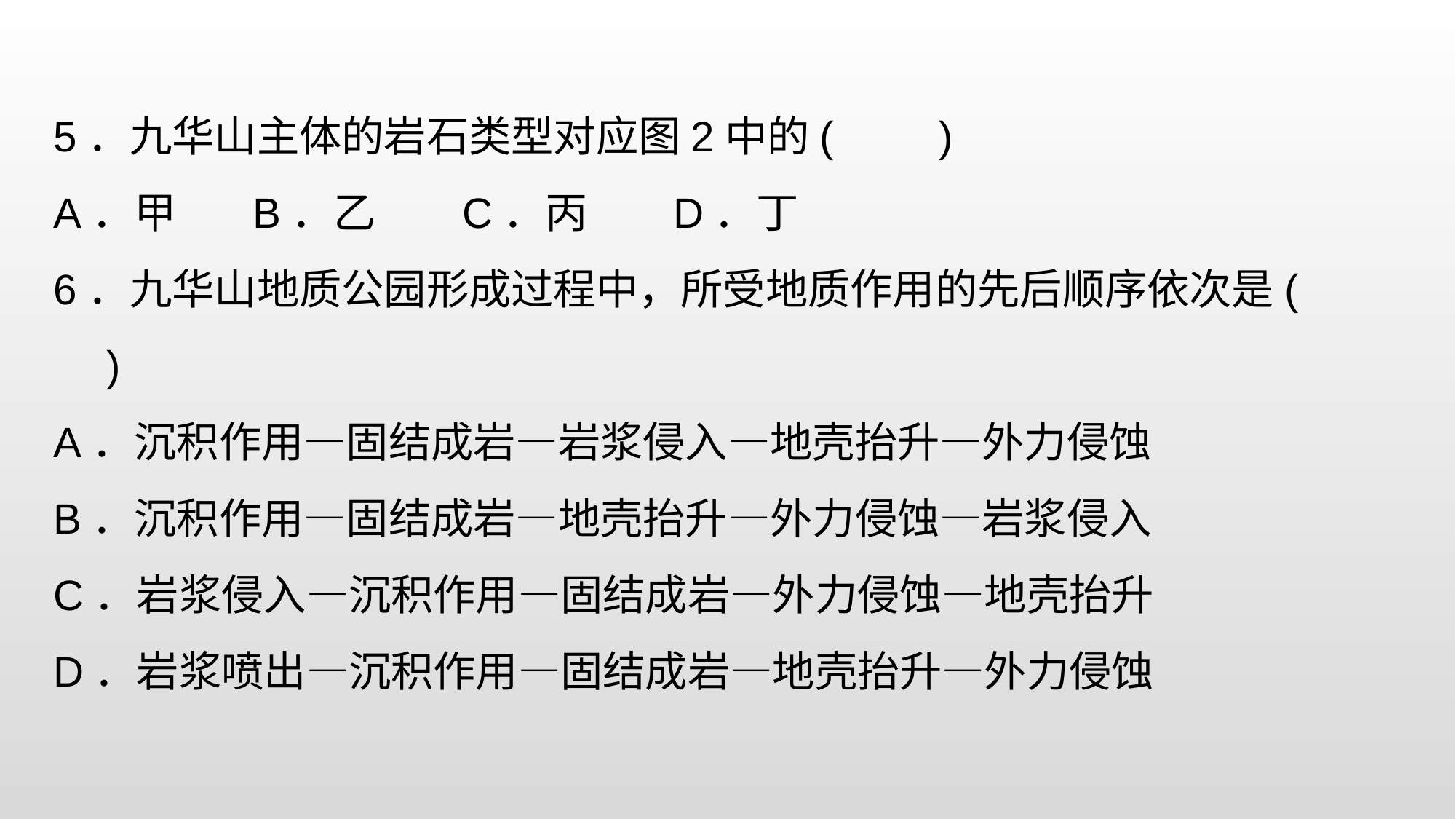

5．九华山主体的岩石类型对应图2中的(　　)
A．甲       B．乙        C．丙        D．丁
6．九华山地质公园形成过程中，所受地质作用的先后顺序依次是(　　)
A．沉积作用—固结成岩—岩浆侵入—地壳抬升—外力侵蚀
B．沉积作用—固结成岩—地壳抬升—外力侵蚀—岩浆侵入
C．岩浆侵入—沉积作用—固结成岩—外力侵蚀—地壳抬升
D．岩浆喷出—沉积作用—固结成岩—地壳抬升—外力侵蚀